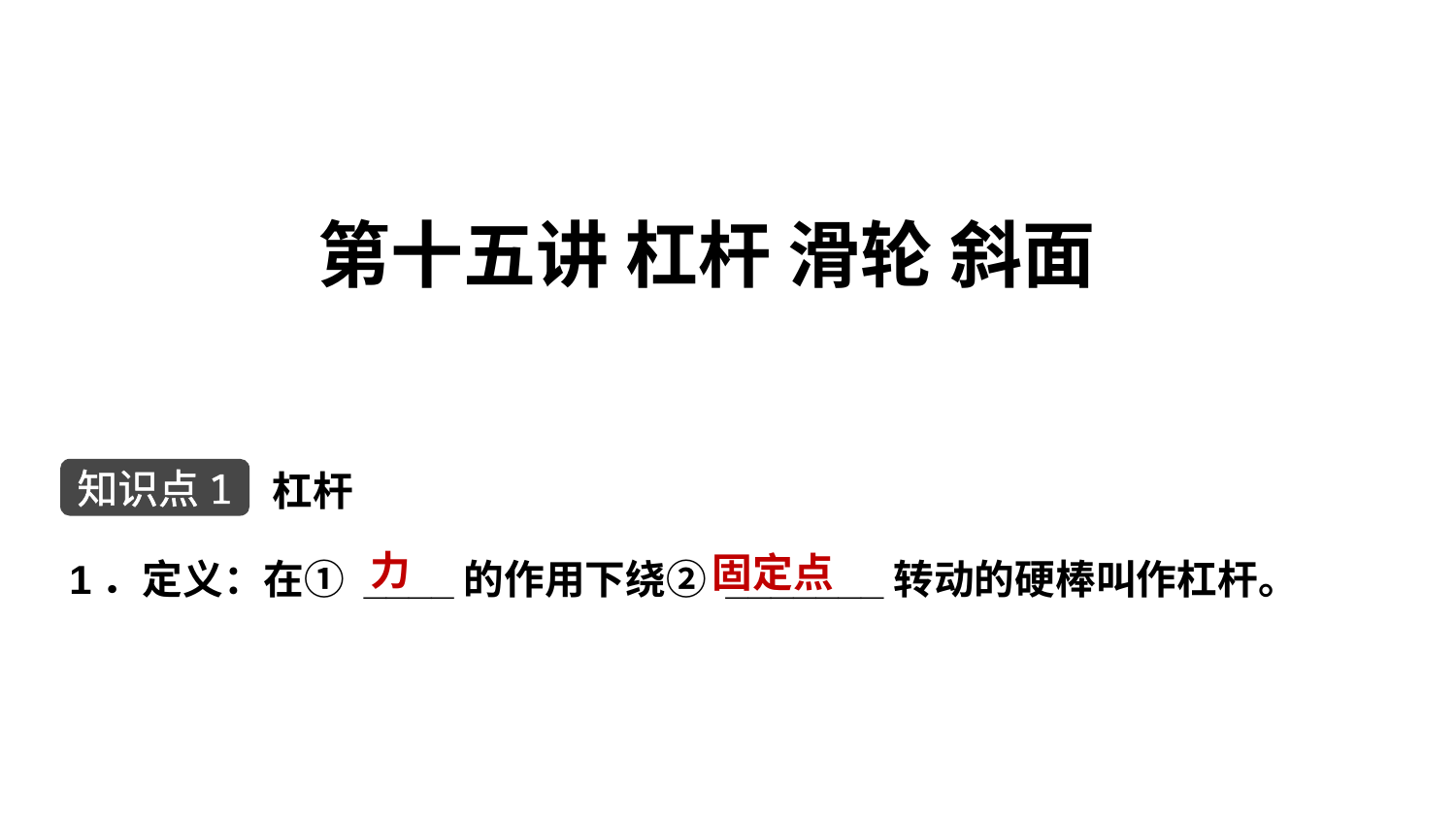

第十五讲 杠杆 滑轮 斜面
杠杆
知识点1
力
固定点
1．定义：在① ____的作用下绕② _______转动的硬棒叫作杠杆。